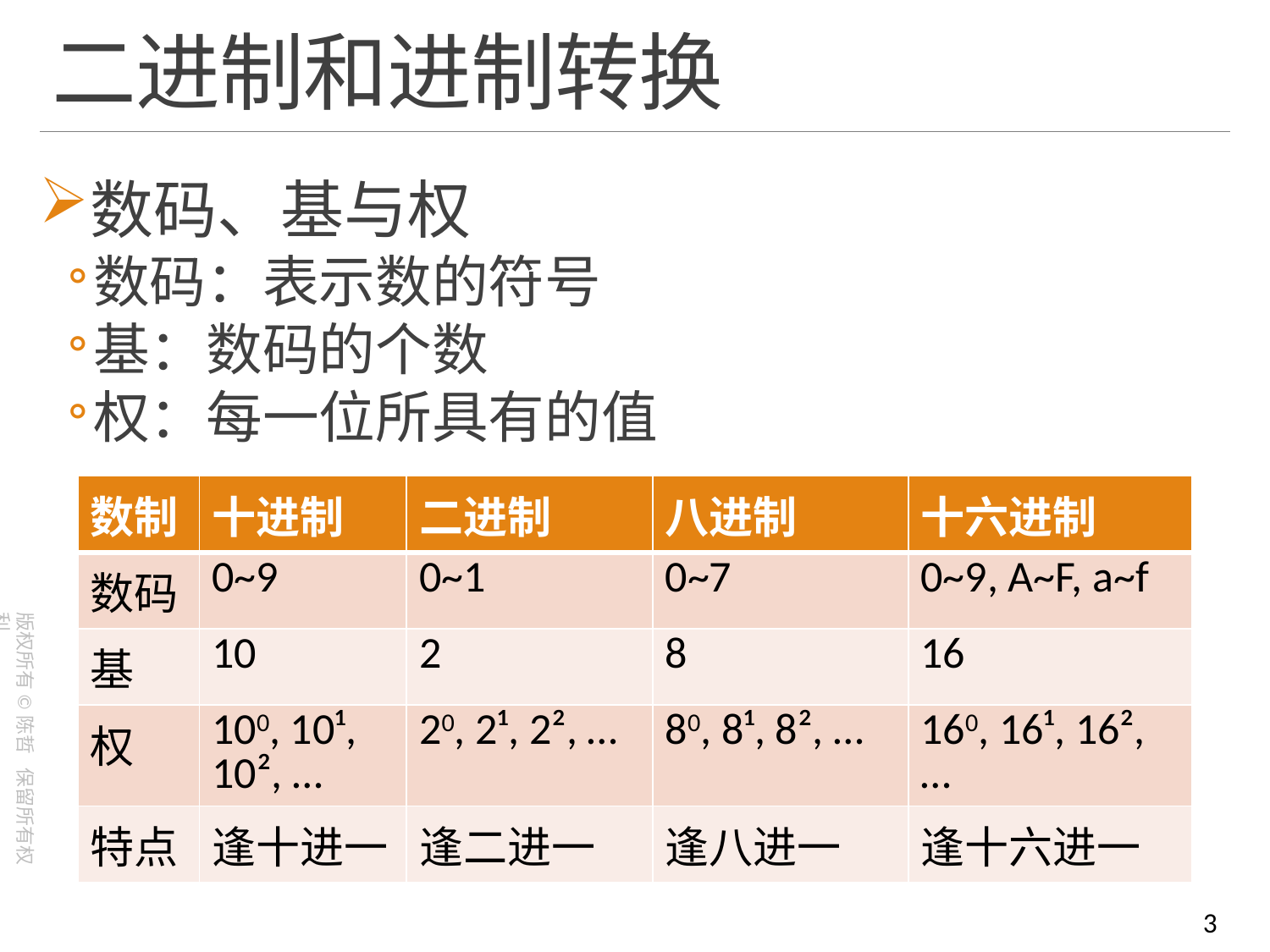

# 二进制和进制转换
数码、基与权
数码：表示数的符号
基：数码的个数
权：每一位所具有的值
| 数制 | 十进制 | 二进制 | 八进制 | 十六进制 |
| --- | --- | --- | --- | --- |
| 数码 | 0~9 | 0~1 | 0~7 | 0~9, A~F, a~f |
| 基 | 10 | 2 | 8 | 16 |
| 权 | 100, 10¹, 10², … | 20, 2¹, 2², … | 80, 8¹, 8², … | 160, 16¹, 16², … |
| 特点 | 逢十进一 | 逢二进一 | 逢八进一 | 逢十六进一 |
3